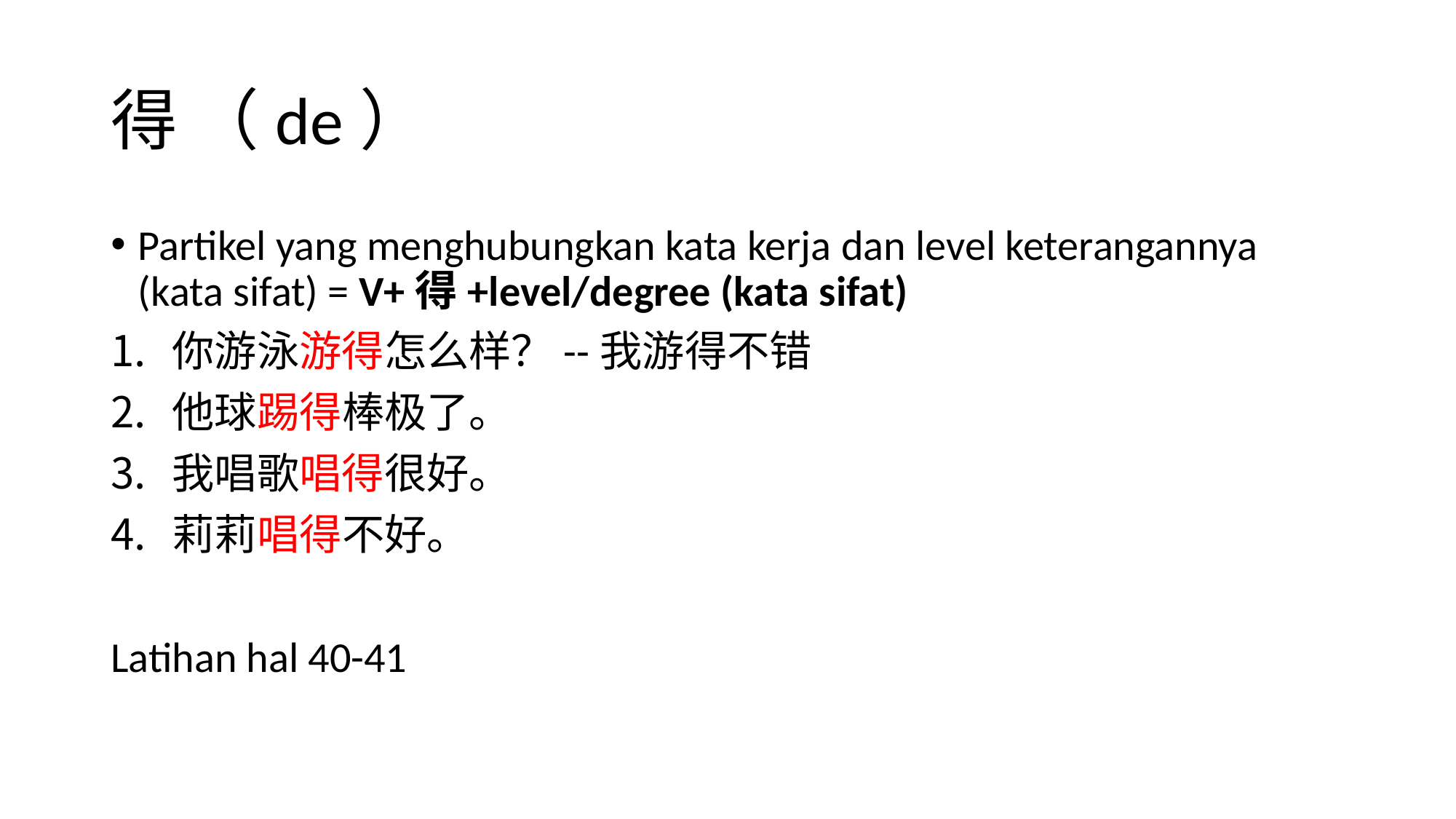

# 得 （de）
Partikel yang menghubungkan kata kerja dan level keterangannya (kata sifat) = V+得+level/degree (kata sifat)
你游泳游得怎么样？--我游得不错
他球踢得棒极了。
我唱歌唱得很好。
莉莉唱得不好。

Latihan hal 40-41